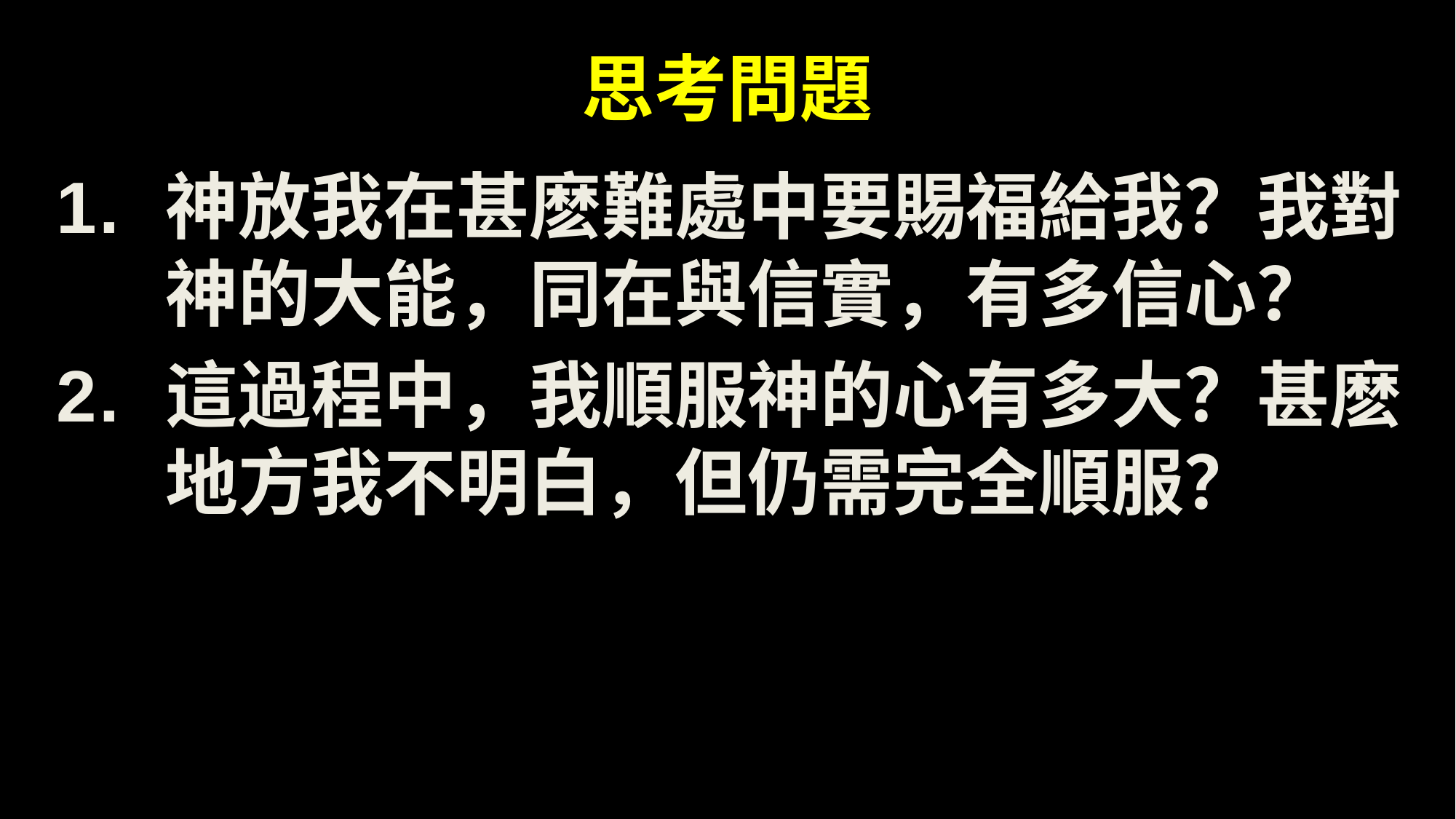

# 思考問題
神放我在甚麽難處中要賜福給我？我對神的大能，同在與信實，有多信心？
這過程中，我順服神的心有多大？甚麽地方我不明白，但仍需完全順服？